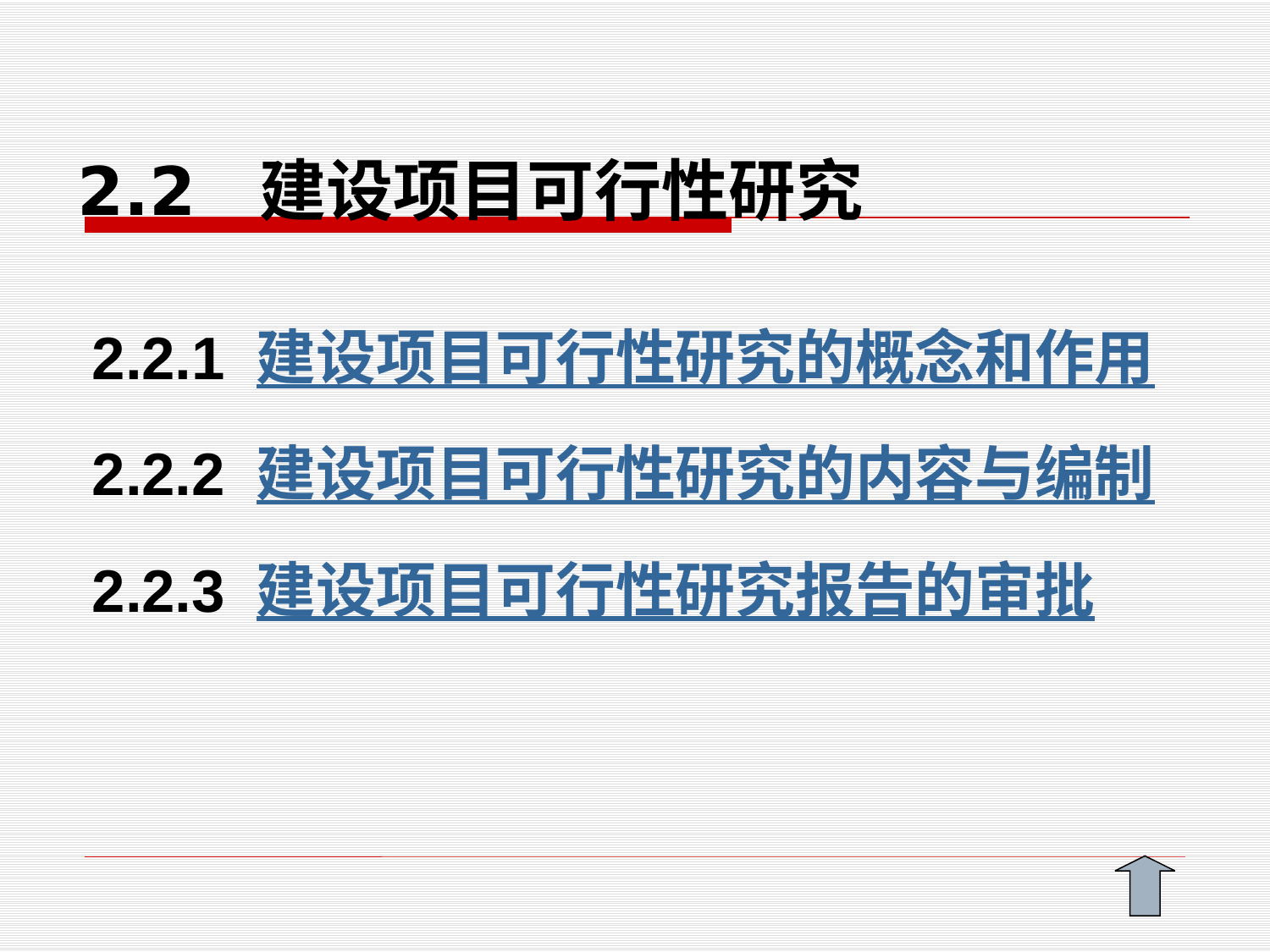

# 2.2  建设项目可行性研究
2.2.1 建设项目可行性研究的概念和作用
2.2.2 建设项目可行性研究的内容与编制
2.2.3 建设项目可行性研究报告的审批